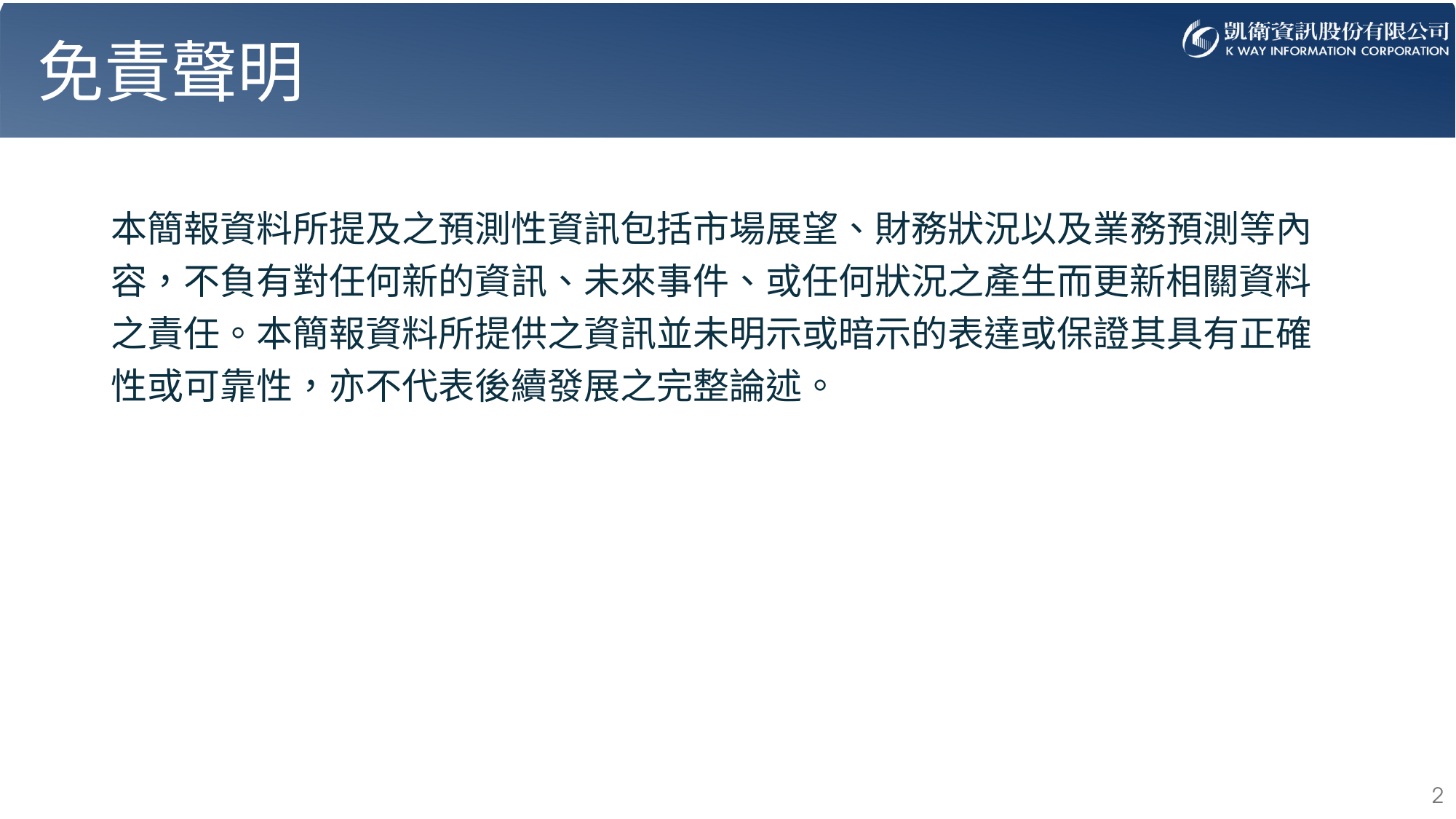

# 免責聲明
本簡報資料所提及之預測性資訊包括市場展望、財務狀況以及業務預測等內容，不負有對任何新的資訊、未來事件、或任何狀況之產生而更新相關資料之責任。本簡報資料所提供之資訊並未明示或暗示的表達或保證其具有正確性或可靠性，亦不代表後續發展之完整論述。

2